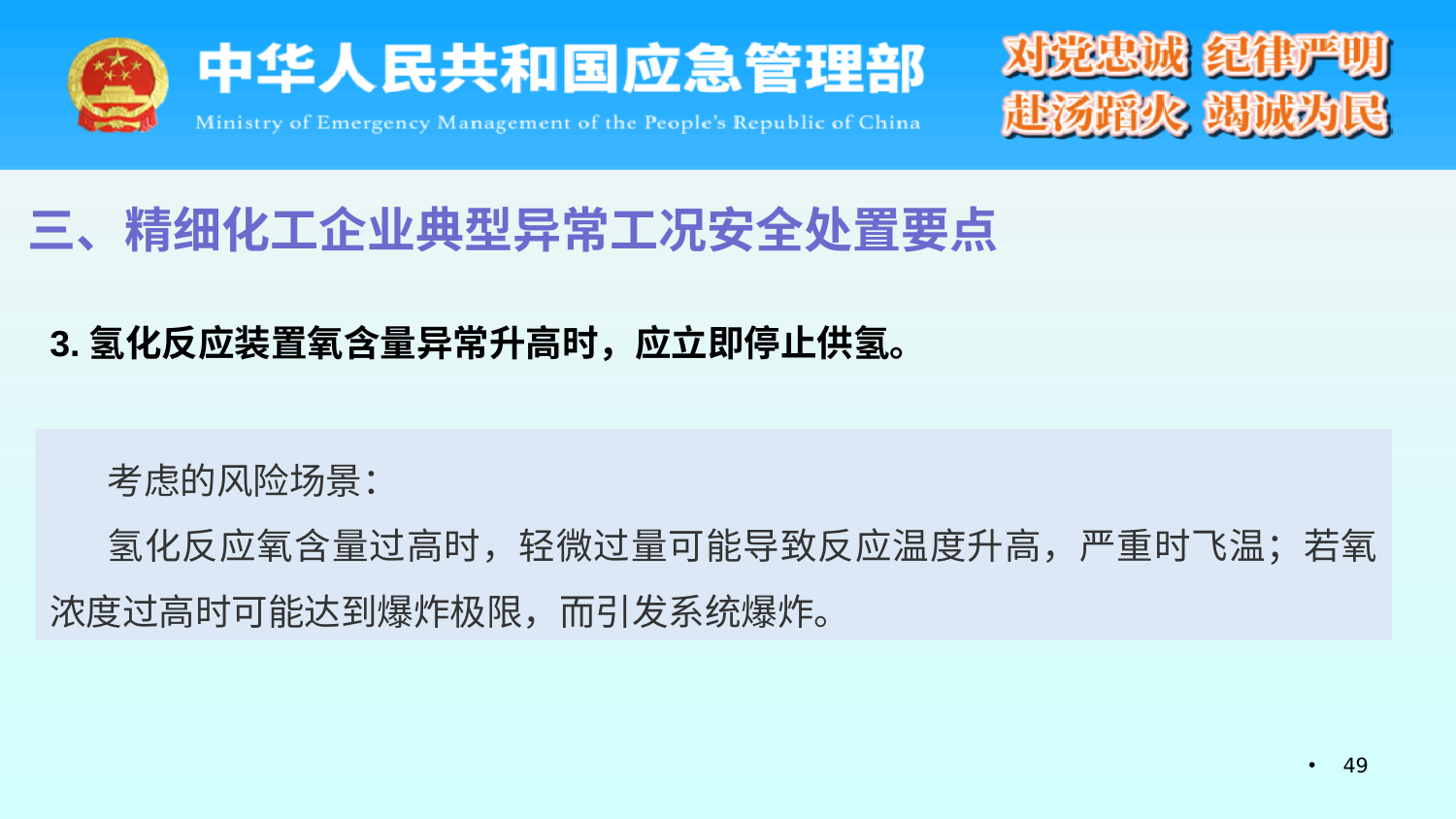

三、精细化工企业典型异常工况安全处置要点
3.氢化反应装置氧含量异常升高时，应立即停止供氢。
考虑的风险场景：
氢化反应氧含量过高时，轻微过量可能导致反应温度升高，严重时飞温；若氧浓度过高时可能达到爆炸极限，而引发系统爆炸。
49